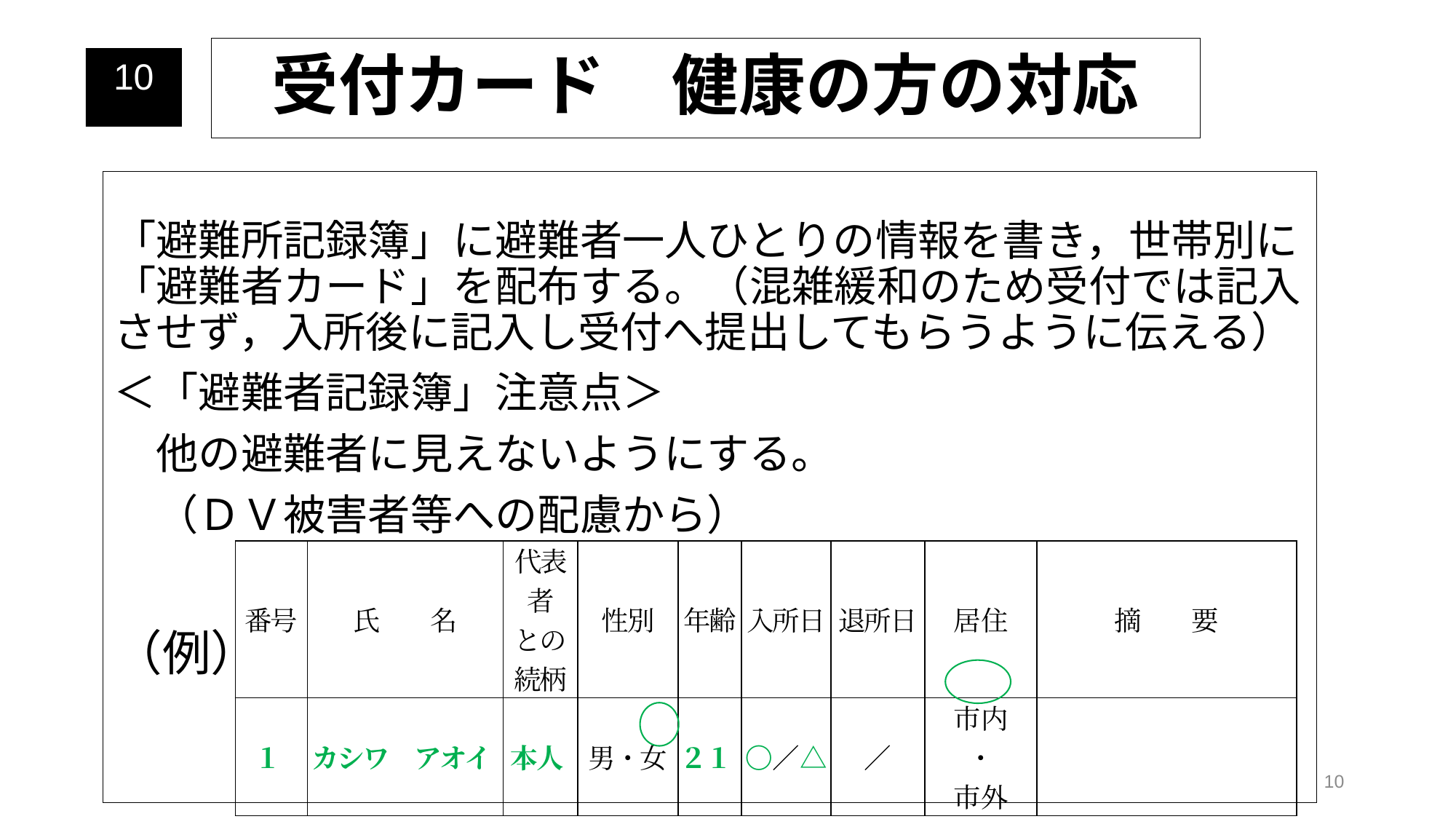

受付カード　健康の方の対応
10
「避難所記録簿」に避難者一人ひとりの情報を書き，世帯別に「避難者カード」を配布する。（混雑緩和のため受付では記入させず，入所後に記入し受付へ提出してもらうように伝える）
＜「避難者記録簿」注意点＞
　他の避難者に見えないようにする。
　（ＤＶ被害者等への配慮から）

（例）

| 番号 | 氏　　名 | 代表者 との 続柄 | 性別 | 年齢 | 入所日 | 退所日 | 居住 | 摘　　要 |
| --- | --- | --- | --- | --- | --- | --- | --- | --- |
| １ | カシワ　アオイ | 本人 | 男・女 | ２１ | 〇／△ | ／ | 市内 ・ 市外 |  |

10